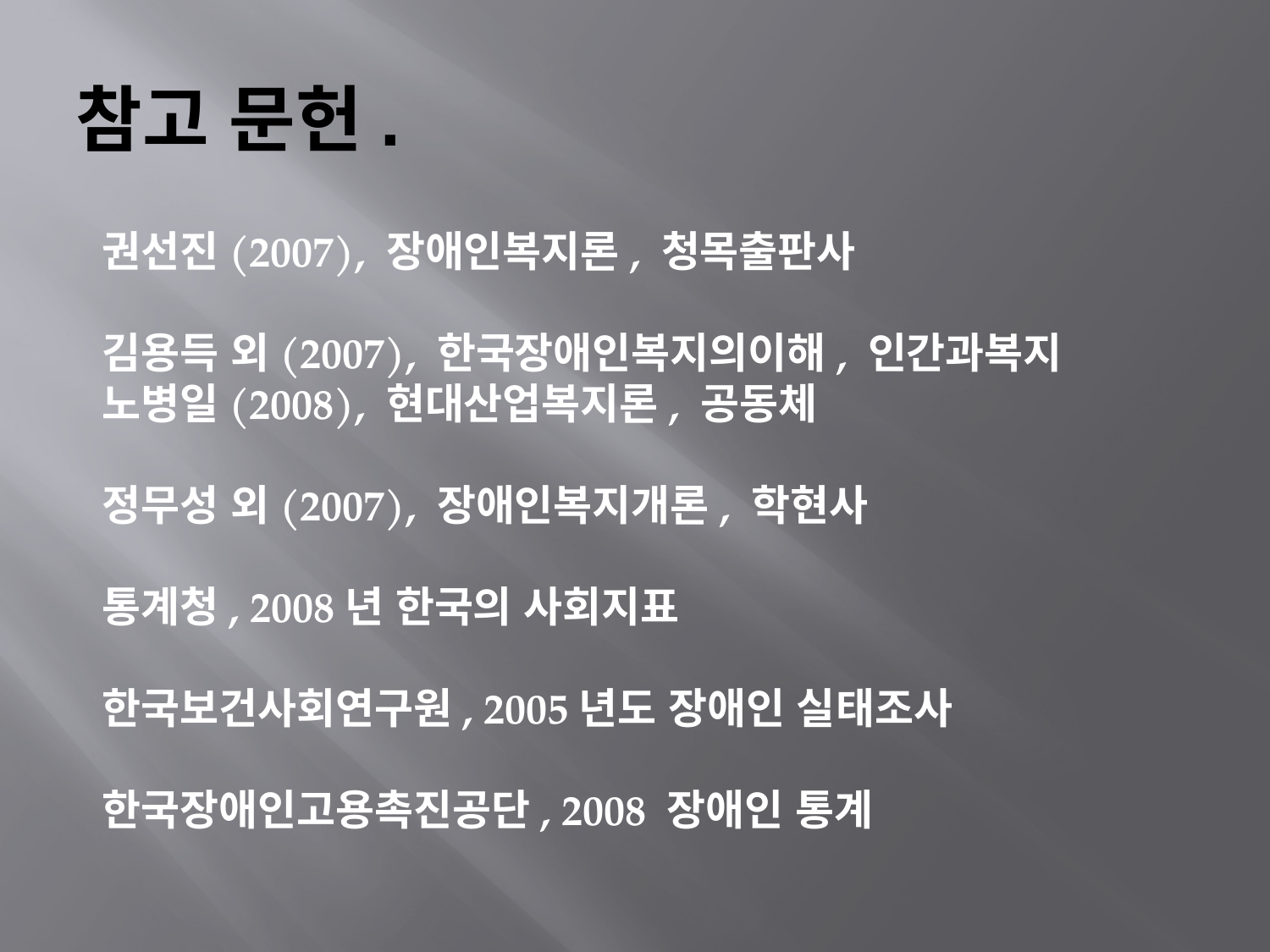

# 참고 문헌.
권선진(2007), 장애인복지론, 청목출판사

김용득 외(2007), 한국장애인복지의이해, 인간과복지
노병일(2008), 현대산업복지론, 공동체

정무성 외(2007), 장애인복지개론, 학현사

통계청, 2008년 한국의 사회지표

한국보건사회연구원, 2005년도 장애인 실태조사

한국장애인고용촉진공단, 2008 장애인 통계